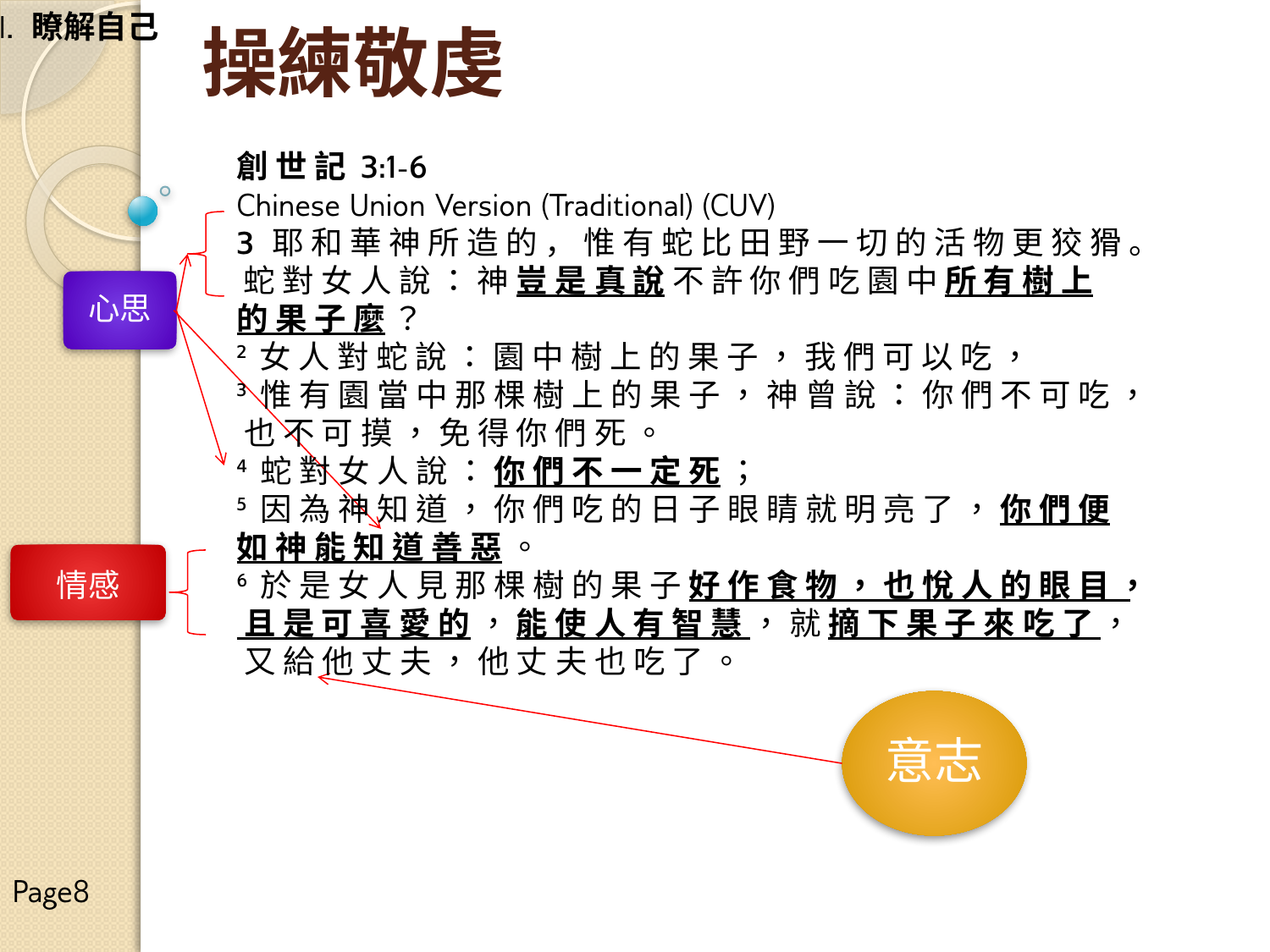

I. 瞭解自己
# 操練敬虔

創 世 記 3:1-6
Chinese Union Version (Traditional) (CUV)
3 耶 和 華 神 所 造 的 ， 惟 有 蛇 比 田 野 一 切 的 活 物 更 狡 猾 。 蛇 對 女 人 說 ： 神 豈 是 真 說 不 許 你 們 吃 園 中 所 有 樹 上 的 果 子 麼 ？
2 女 人 對 蛇 說 ： 園 中 樹 上 的 果 子 ， 我 們 可 以 吃 ，
3 惟 有 園 當 中 那 棵 樹 上 的 果 子 ， 神 曾 說 ： 你 們 不 可 吃 ， 也 不 可 摸 ， 免 得 你 們 死 。
4 蛇 對 女 人 說 ： 你 們 不 一 定 死 ；
5 因 為 神 知 道 ， 你 們 吃 的 日 子 眼 睛 就 明 亮 了 ， 你 們 便 如 神 能 知 道 善 惡 。
6 於 是 女 人 見 那 棵 樹 的 果 子 好 作 食 物 ， 也 悅 人 的 眼 目 ， 且 是 可 喜 愛 的 ， 能 使 人 有 智 慧 ， 就 摘 下 果 子 來 吃 了 ， 又 給 他 丈 夫 ， 他 丈 夫 也 吃 了 。

心思
情感

意志
Page8